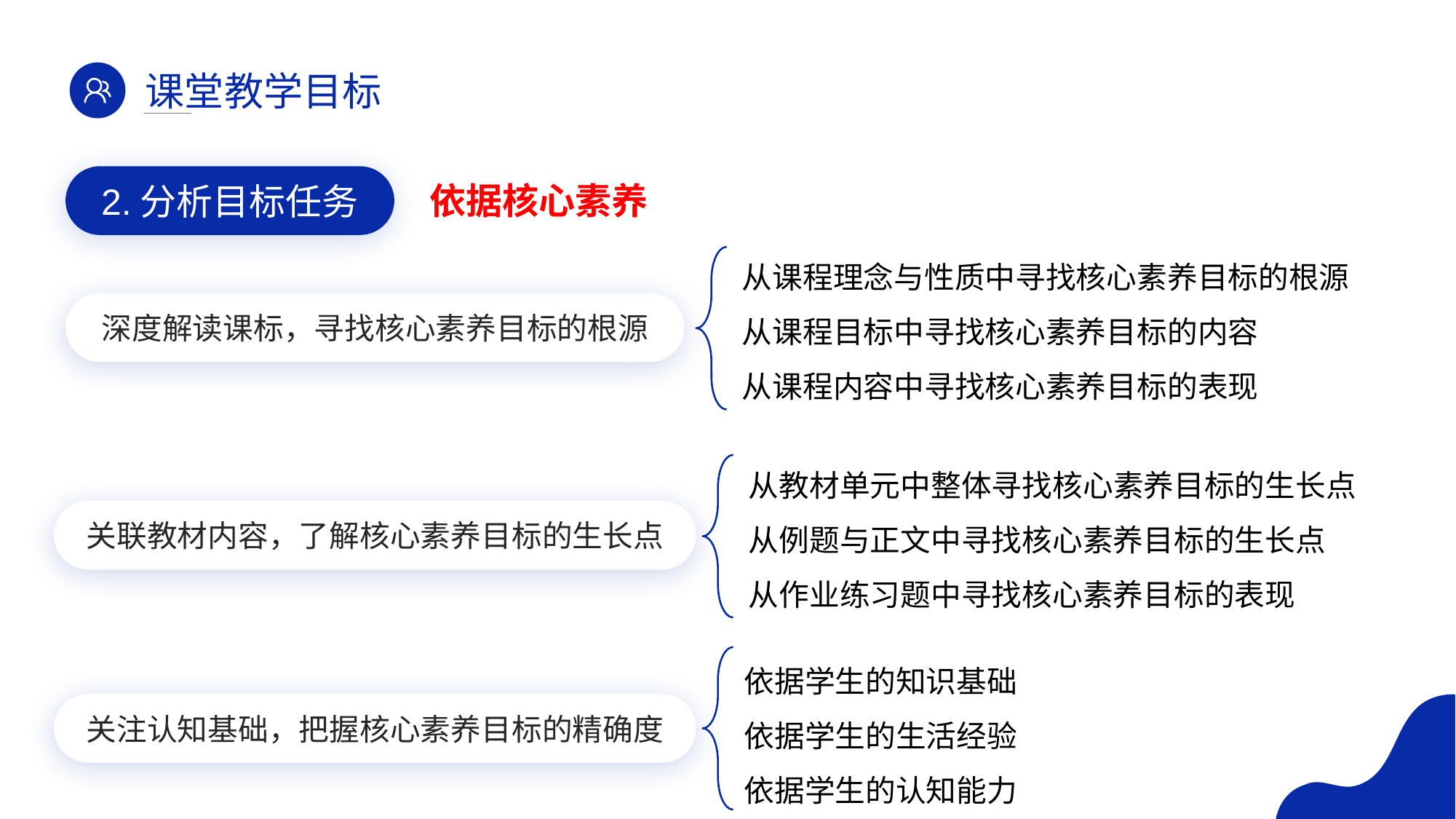

课堂教学目标
2.分析目标任务
依据核心素养
从课程理念与性质中寻找核心素养目标的根源
从课程目标中寻找核心素养目标的内容
从课程内容中寻找核心素养目标的表现

深度解读课标，寻找核心素养目标的根源
从教材单元中整体寻找核心素养目标的生长点
从例题与正文中寻找核心素养目标的生长点
从作业练习题中寻找核心素养目标的表现

关联教材内容，了解核心素养目标的生长点
依据学生的知识基础
依据学生的生活经验
依据学生的认知能力

关注认知基础，把握核心素养目标的精确度